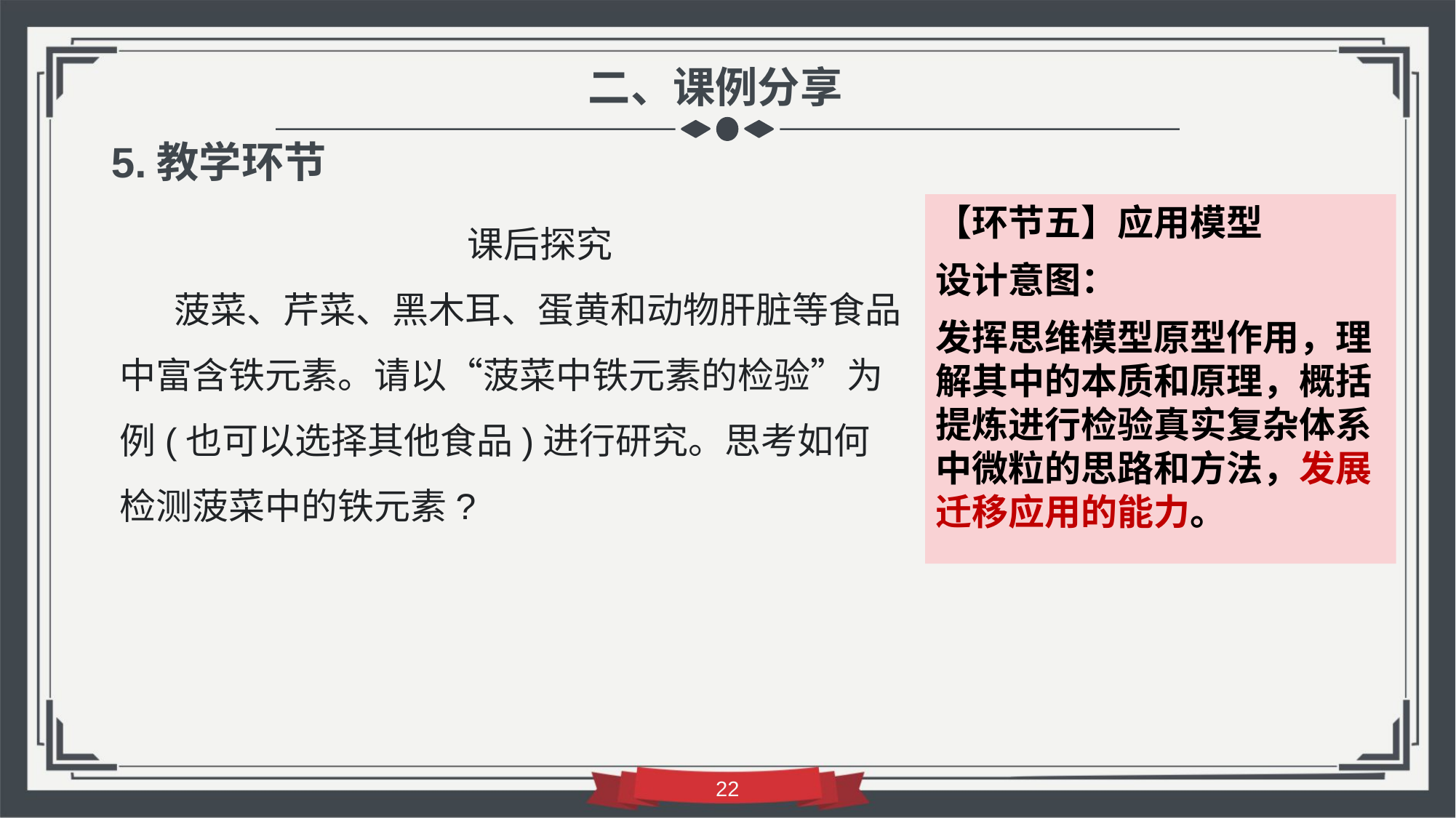

二、课例分享

5.教学环节
课后探究
菠菜、芹菜、黑木耳、蛋黄和动物肝脏等食品中富含铁元素。请以“菠菜中铁元素的检验”为例(也可以选择其他食品)进行研究。思考如何检测菠菜中的铁元素?

【环节五】应用模型
设计意图：
发挥思维模型原型作用，理解其中的本质和原理，概括提炼进行检验真实复杂体系中微粒的思路和方法，发展迁移应用的能力。